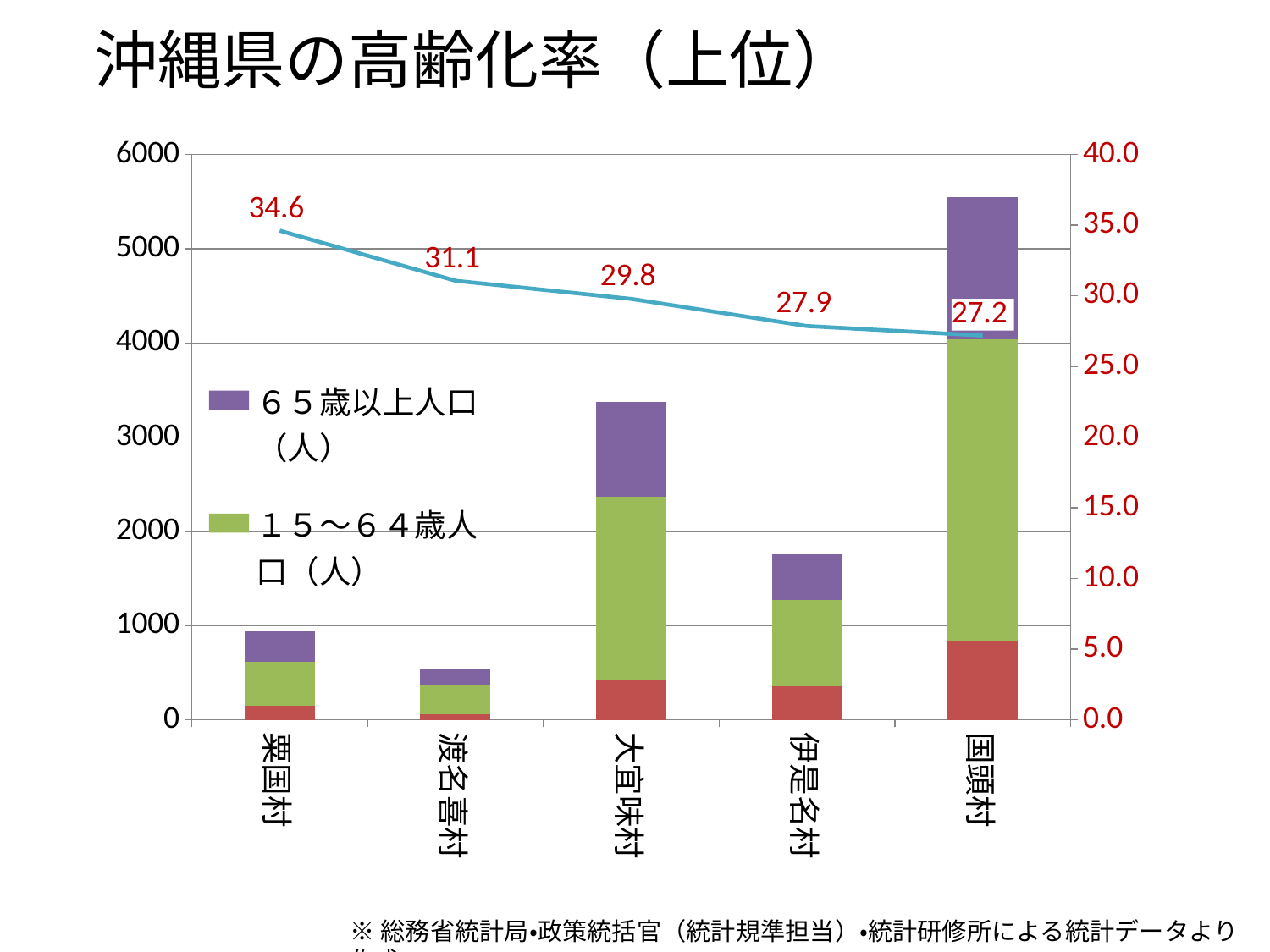

沖縄県の高齢化率（上位）

[unsupported chart]

※総務省統計局・政策統括官（統計規準担当）・統計研修所による統計データより作成